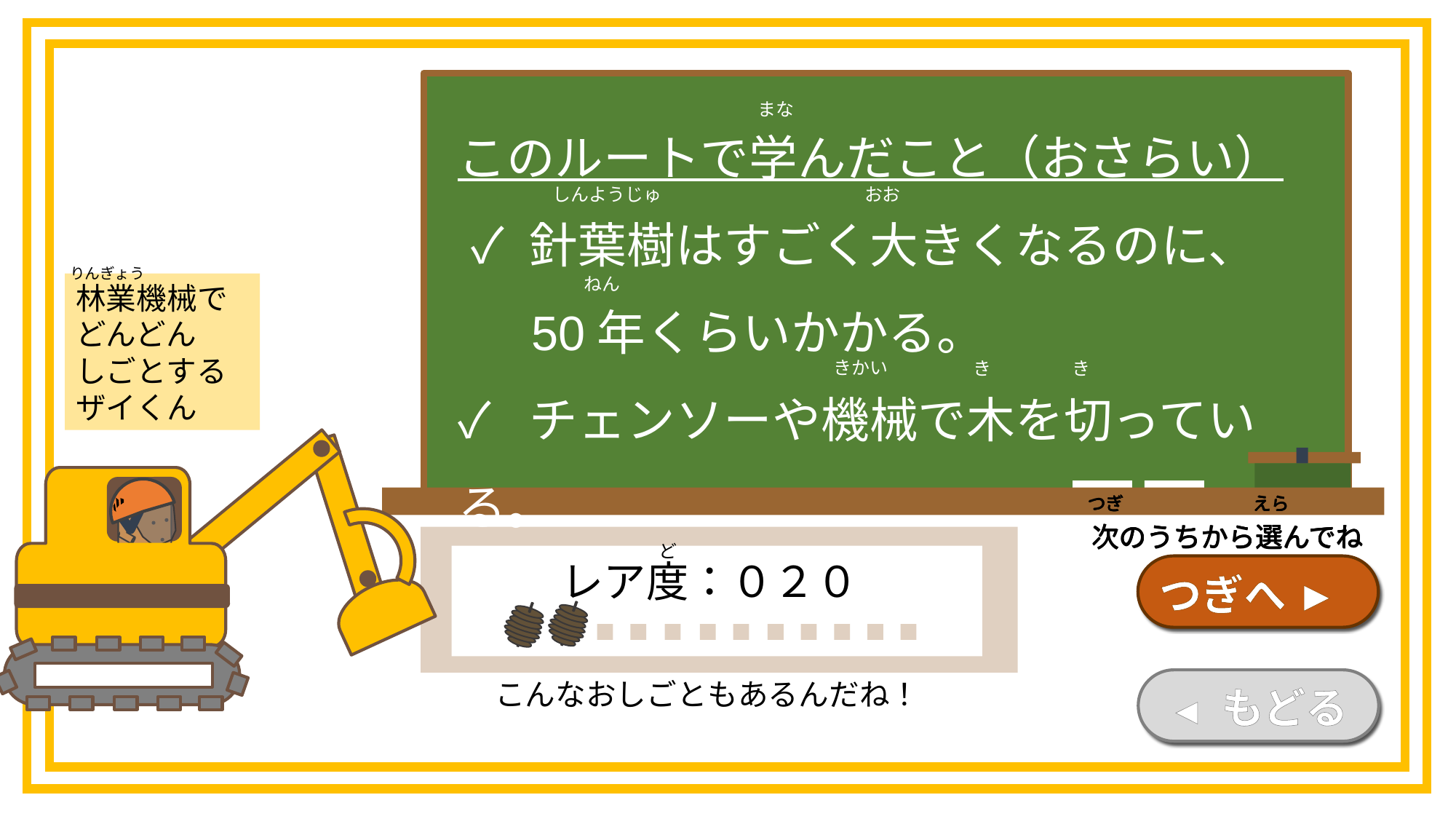

まな
このルートで学んだこと（おさらい）
 ✓ 針葉樹はすごく大きくなるのに、
　 50年くらいかかる。
✓  チェンソーや機械で木を切っている。
しんようじゅ
おお
りんぎょう
ねん
林業機械で
どんどん
しごとする
ザイくん
きかい
き
き

つぎ
えら
次のうちから選んでね
つぎ
えら
次のうちから選んでね
つぎ
えら
次のうちから選んでね
つぎ
えら
次のうちから選んでね

ど

レア度：０２０

つぎへ ►

こんなおしごともあるんだね！

◄ もどる